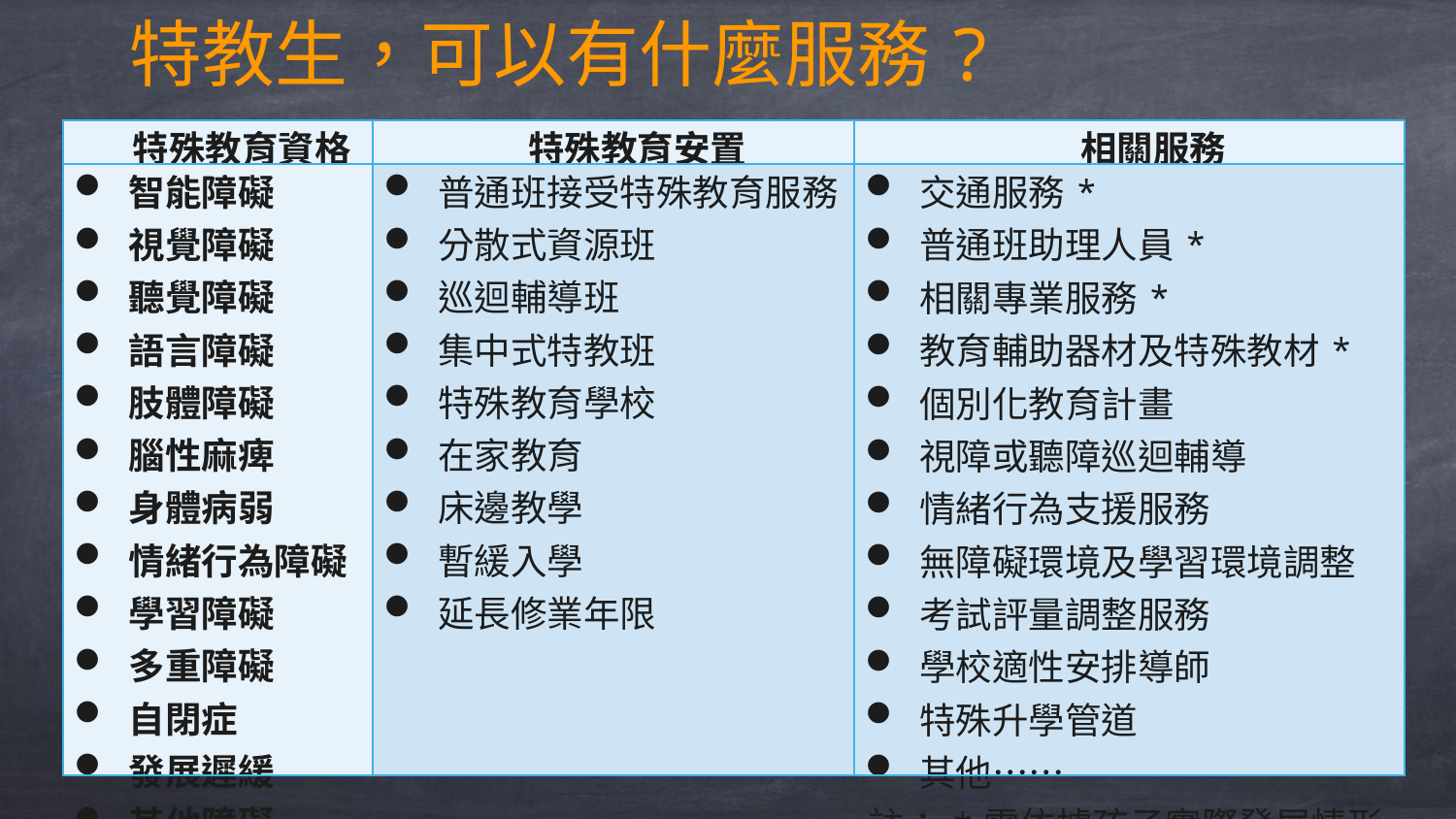

特教生，可以有什麼服務?

| 特殊教育資格 | 特殊教育安置 | 相關服務 |
| --- | --- | --- |
| 智能障礙 視覺障礙 聽覺障礙 語言障礙 肢體障礙 腦性麻痺 身體病弱 情緒行為障礙 學習障礙 多重障礙 自閉症 發展遲緩 其他障礙 | 普通班接受特殊教育服務 分散式資源班 巡迴輔導班 集中式特教班 特殊教育學校 在家教育 床邊教學 暫緩入學 延長修業年限 | 交通服務\* 普通班助理人員\* 相關專業服務\* 教育輔助器材及特殊教材\* 個別化教育計畫 視障或聽障巡迴輔導 情緒行為支援服務 無障礙環境及學習環境調整 考試評量調整服務 學校適性安排導師 特殊升學管道 其他…… 註：\*需依據孩子實際發展情形定期申請 |